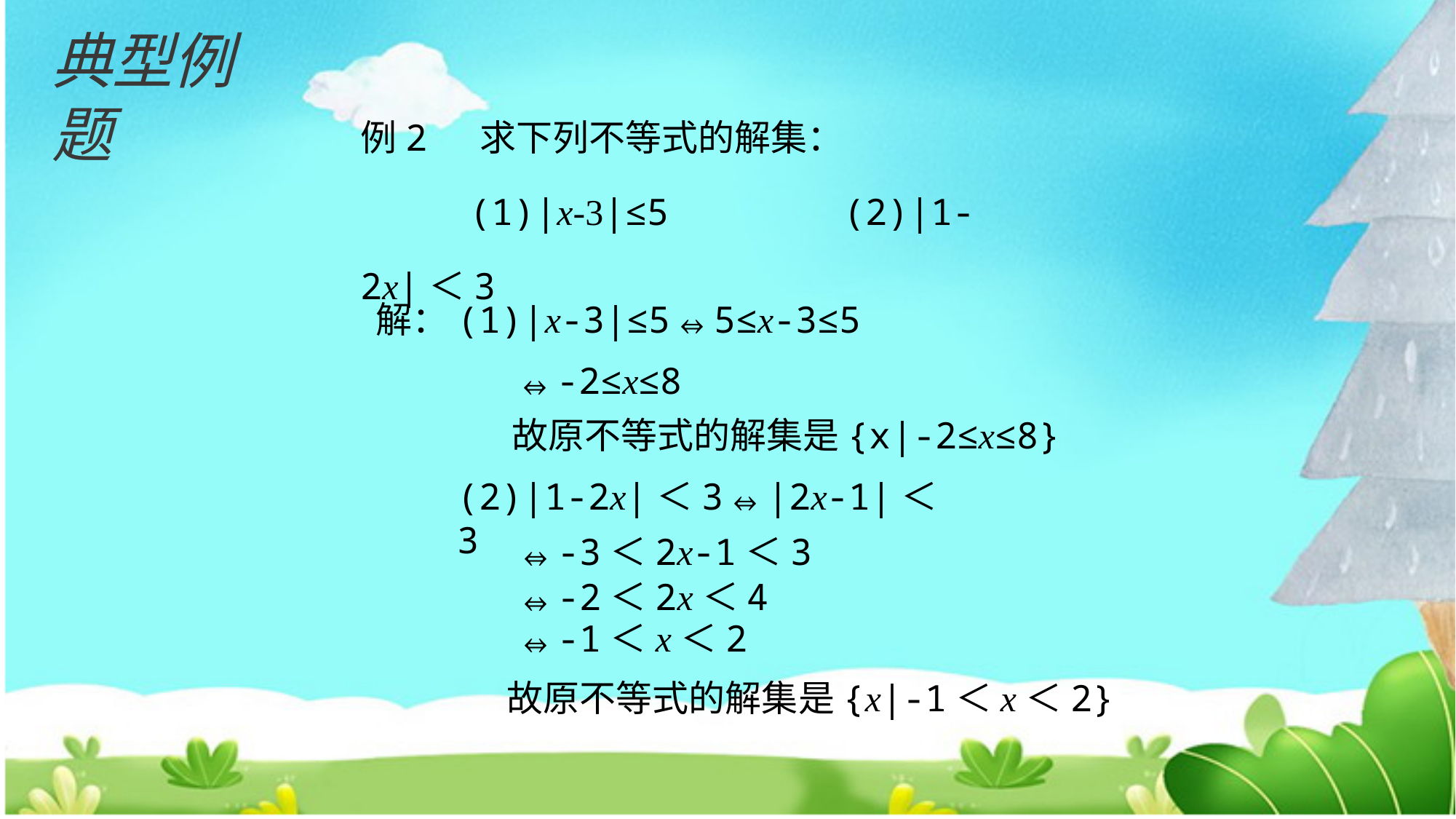

典型例题
例2  求下列不等式的解集：
     (1)|x-3|≤5        (2)|1-2x|＜3
解：(1)|x-3|≤5⇔5≤x-3≤5
⇔-2≤x≤8

故原不等式的解集是{x|-2≤x≤8}

(2)|1-2x|＜3⇔|2x-1|＜3
⇔-3＜2x-1＜3
⇔-2＜2x＜4

⇔-1＜x＜2
故原不等式的解集是{x|-1＜x＜2}